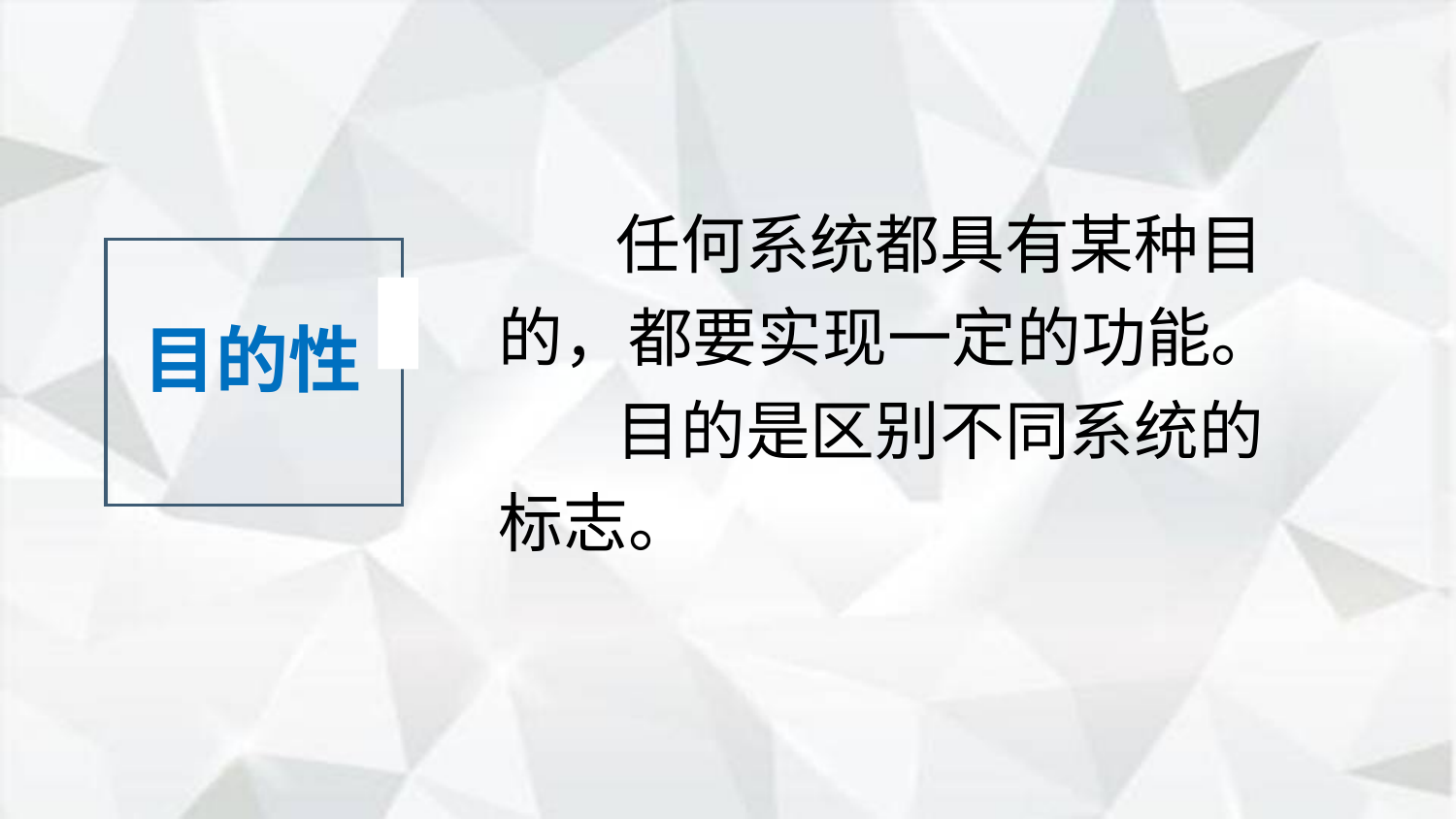

任何系统都具有某种目的，都要实现一定的功能。
       目的是区别不同系统的
标志。

目的性